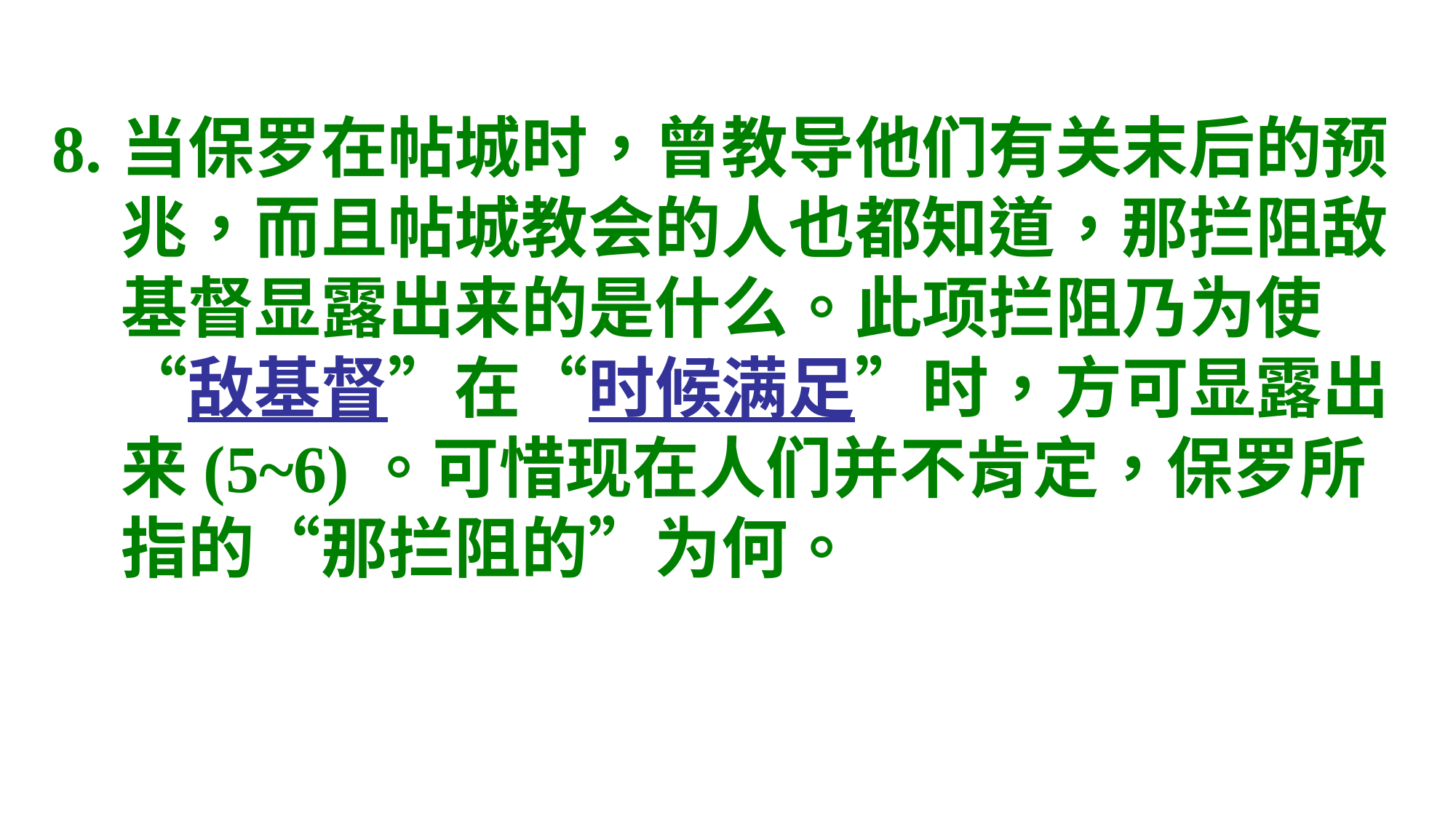

8.	当保罗在帖城时，曾教导他们有关末后的预兆，而且帖城教会的人也都知道，那拦阻敌基督显露出来的是什么。此项拦阻乃为使 “敌基督”在“时候满足”时，方可显露出来(5~6)。可惜现在人们并不肯定，保罗所指的“那拦阻的”为何。